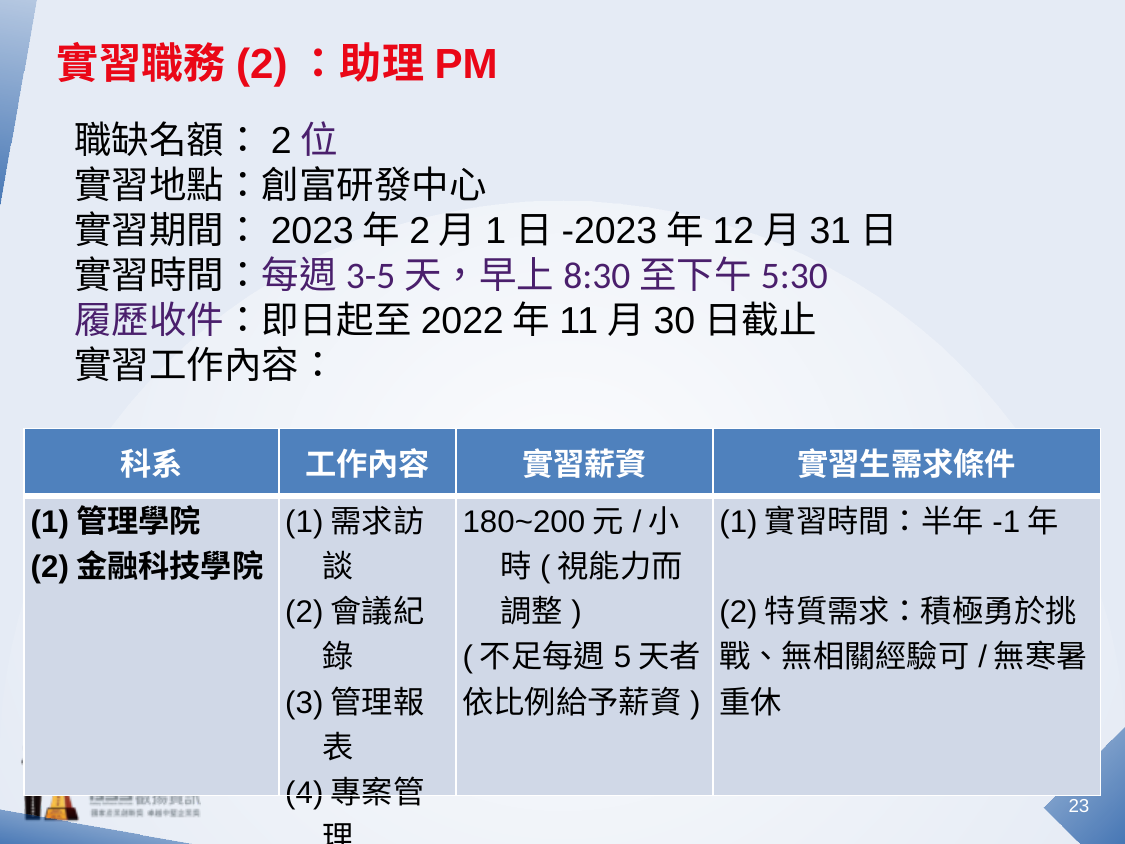

實習職務(2)：助理PM
職缺名額：2位
實習地點：創富研發中心
實習期間：2023年2月1日-2023年12月31日
實習時間：每週3-5天，早上8:30至下午5:30
履歷收件：即日起至2022年11月30日截止
實習工作內容：
| 科系 | 工作內容 | 實習薪資 | 實習生需求條件 |
| --- | --- | --- | --- |
| (1)管理學院 (2)金融科技學院 | (1)需求訪談 (2)會議紀錄 (3)管理報表 (4)專案管理 | 180~200元/小時(視能力而調整) (不足每週5天者， 依比例給予薪資) | (1)實習時間：半年-1年　　　　　　　　 (2)特質需求：積極勇於挑戰、無相關經驗可/無寒暑重休 |
23